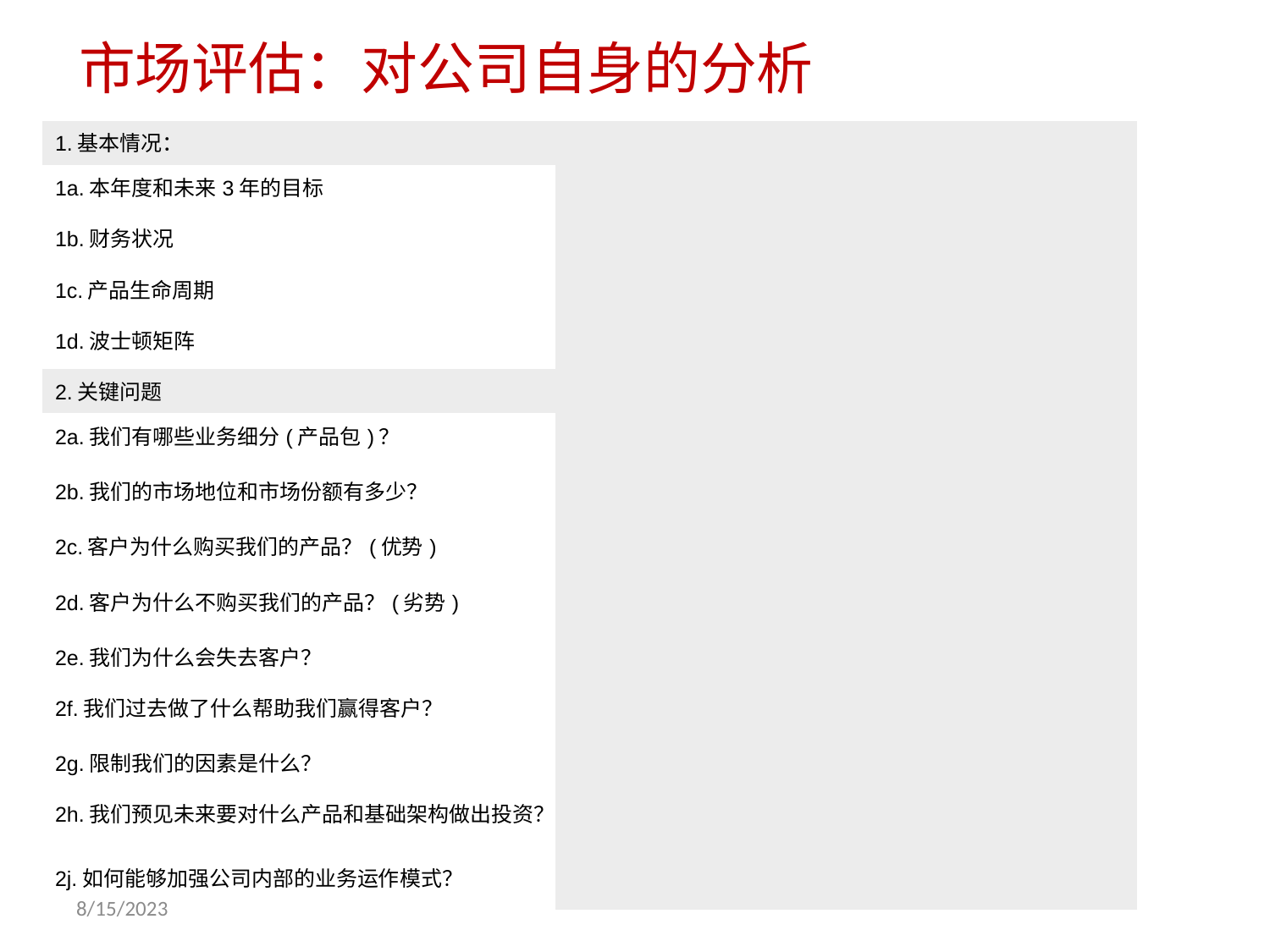

市场评估：对公司自身的分析
| 1.基本情况： |  |
| --- | --- |
| 1a.本年度和未来3年的目标 |  |
| 1b.财务状况 |  |
| 1c.产品生命周期 |  |
| 1d.波士顿矩阵 |  |
| 2.关键问题 |  |
| 2a.我们有哪些业务细分(产品包)？ |  |
| 2b.我们的市场地位和市场份额有多少？ |  |
| 2c.客户为什么购买我们的产品？(优势) |  |
| 2d.客户为什么不购买我们的产品？(劣势) |  |
| 2e.我们为什么会失去客户？ |  |
| 2f.我们过去做了什么帮助我们赢得客户？ |  |
| 2g.限制我们的因素是什么？ |  |
| 2h.我们预见未来要对什么产品和基础架构做出投资？ |  |
| 2j.如何能够加强公司内部的业务运作模式？ |  |
8/15/2023